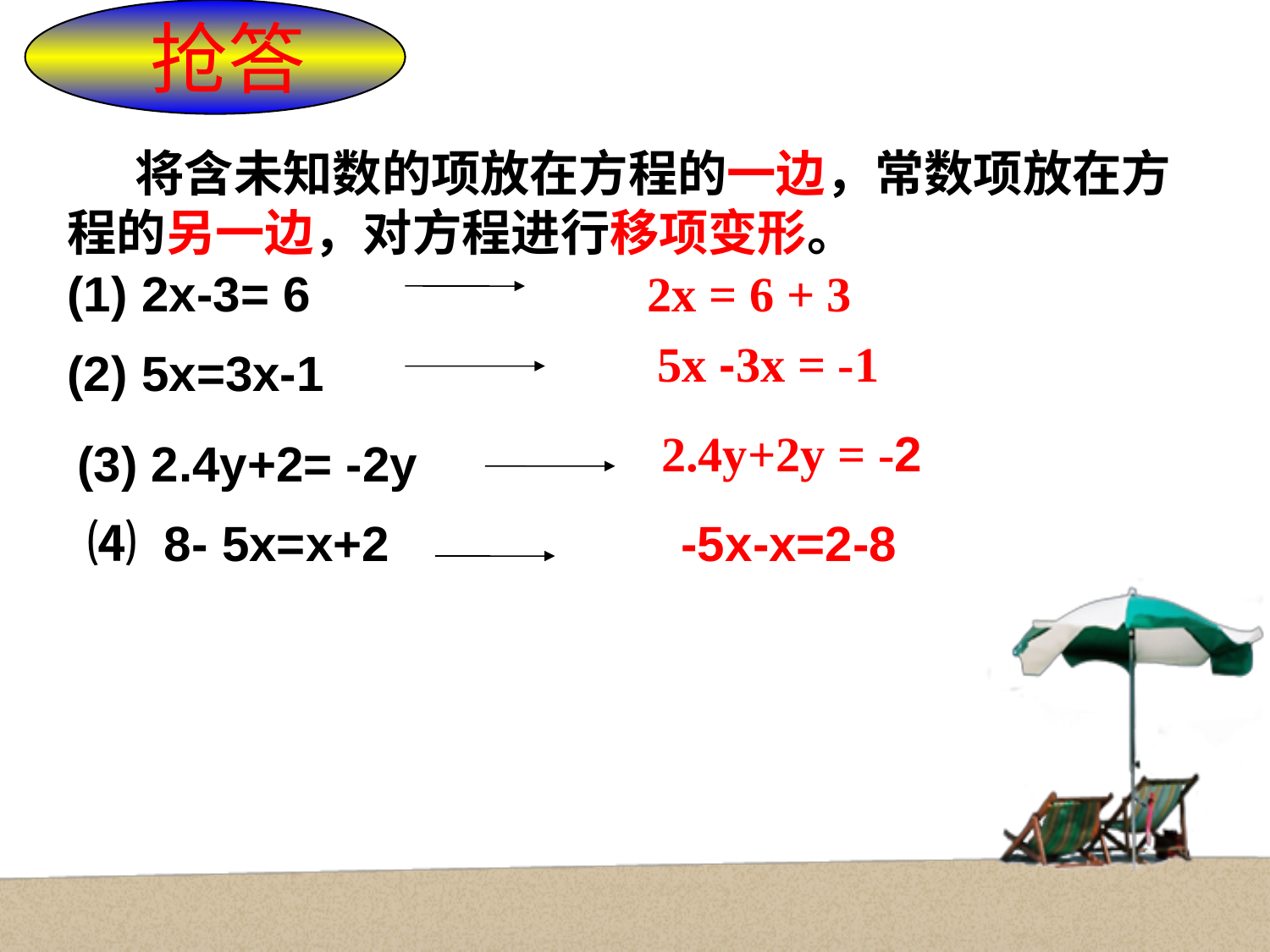

抢答

     将含未知数的项放在方程的一边，常数项放在方程的另一边，对方程进行移项变形。
(1) 2x-3= 6
2x = 6 + 3

5x -3x = -1
(2) 5x=3x-1

 2.4y+2y = -2
(3) 2.4y+2= -2y

⑷  8- 5x=x+2
 -5x-x=2-8